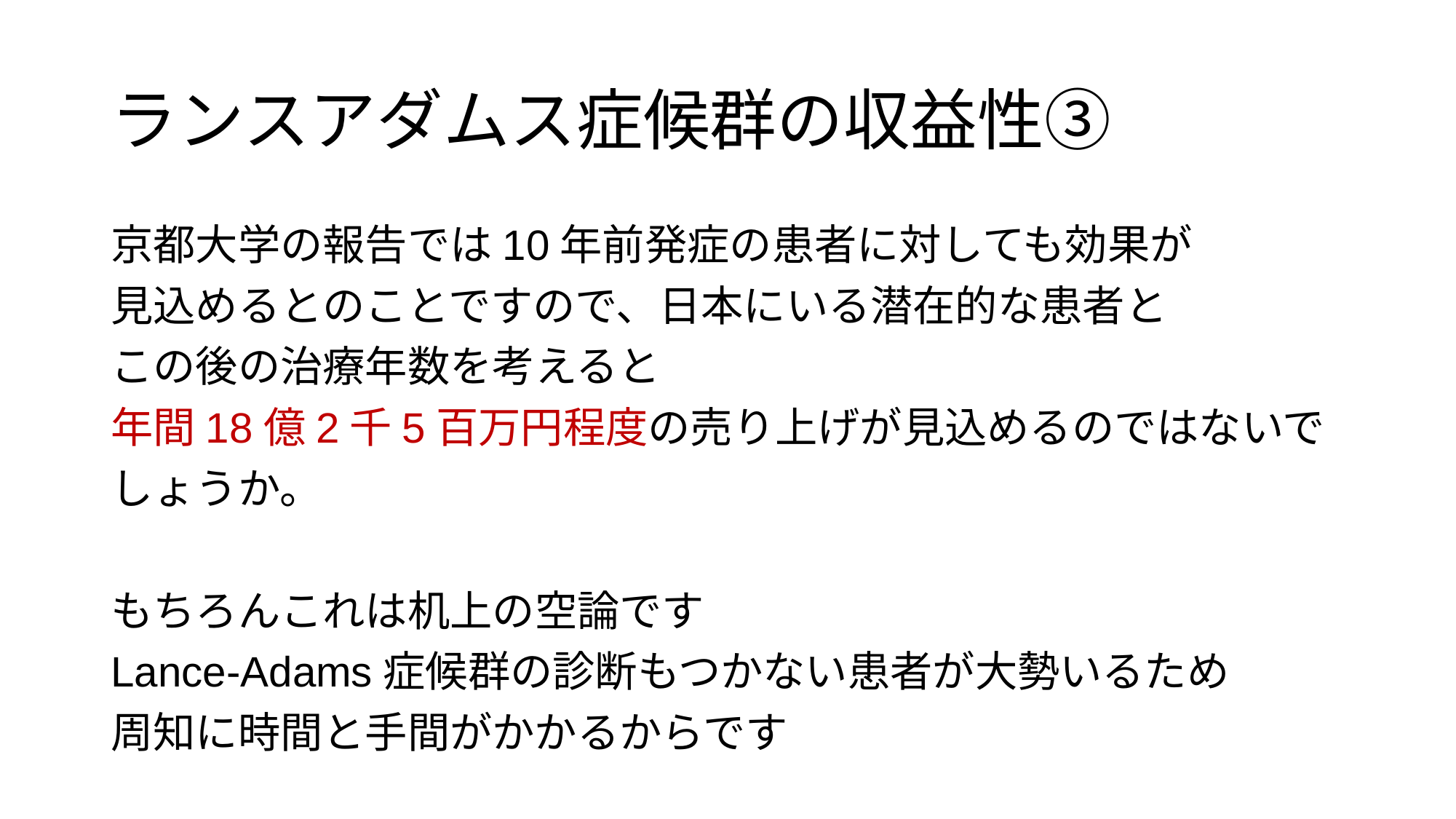

# ランスアダムス症候群の収益性➂
京都大学の報告では10年前発症の患者に対しても効果が
見込めるとのことですので、日本にいる潜在的な患者と
この後の治療年数を考えると
年間18億2千5百万円程度の売り上げが見込めるのではないで
しょうか。

もちろんこれは机上の空論です
Lance-Adams症候群の診断もつかない患者が大勢いるため
周知に時間と手間がかかるからです